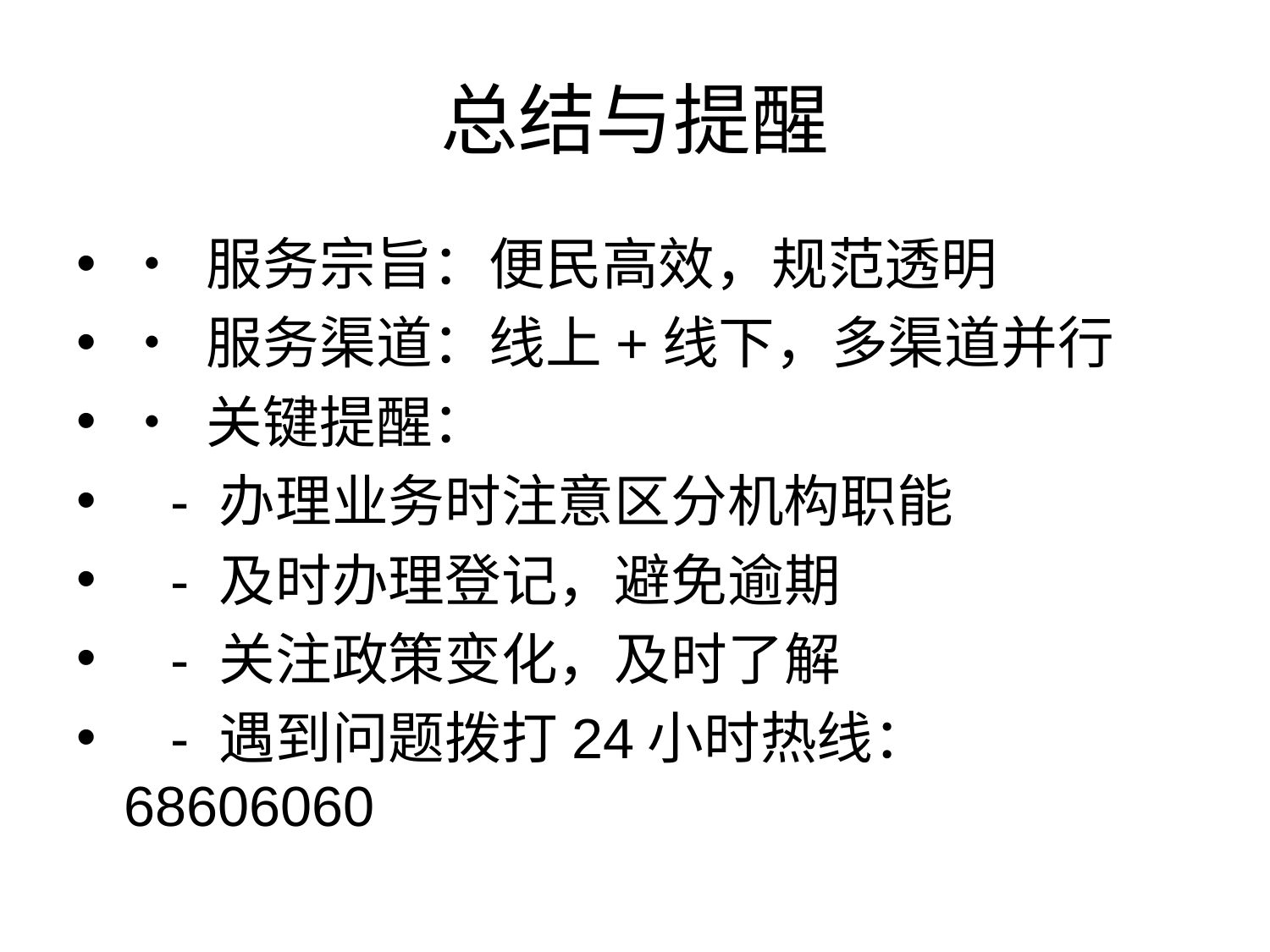

# 总结与提醒
• 服务宗旨：便民高效，规范透明
• 服务渠道：线上+线下，多渠道并行
• 关键提醒：
   - 办理业务时注意区分机构职能
   - 及时办理登记，避免逾期
   - 关注政策变化，及时了解
   - 遇到问题拨打24小时热线：68606060